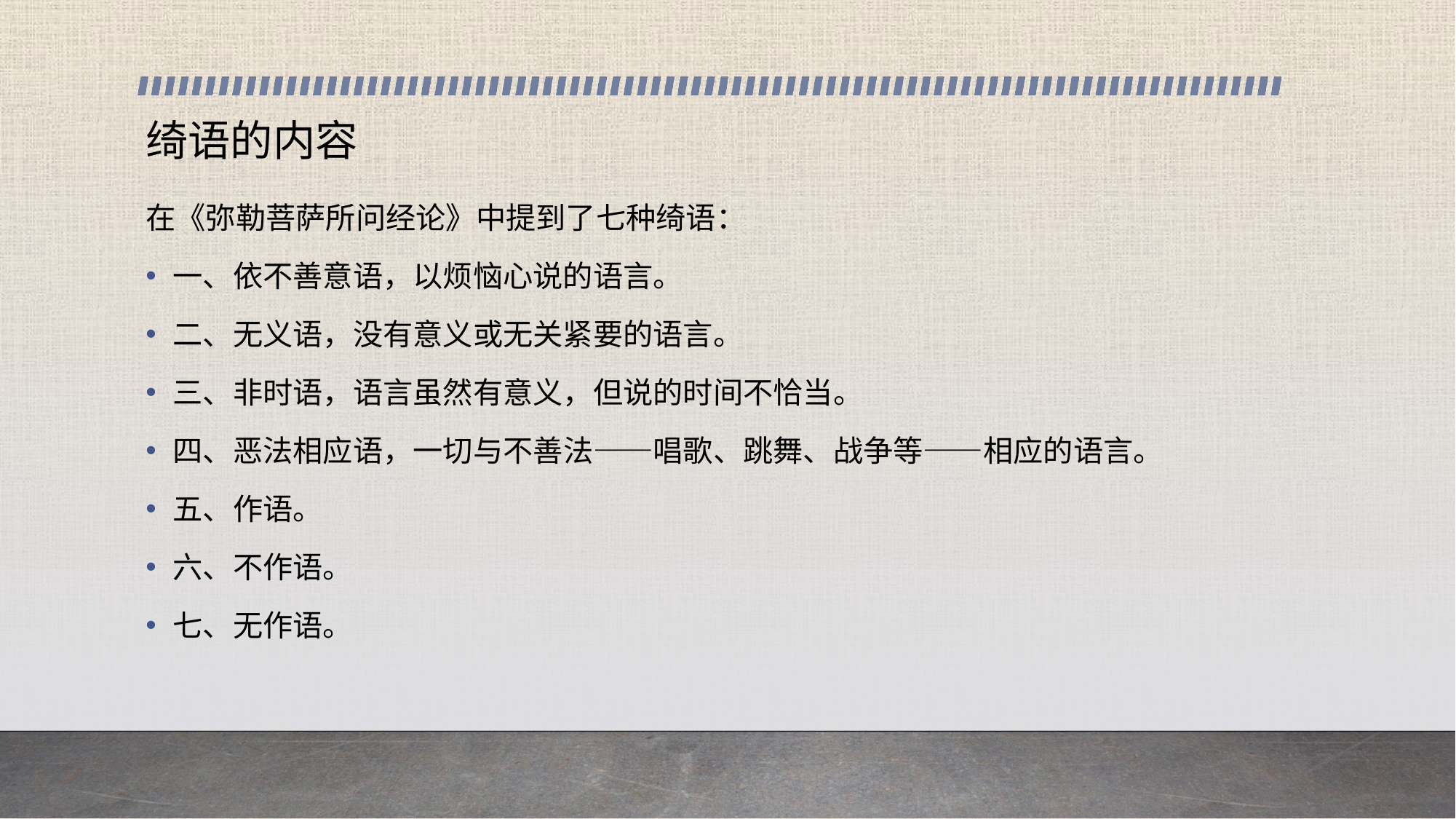

# 绮语的内容
在《弥勒菩萨所问经论》中提到了七种绮语：
一、依不善意语，以烦恼心说的语言。
二、无义语，没有意义或无关紧要的语言。
三、非时语，语言虽然有意义，但说的时间不恰当。
四、恶法相应语，一切与不善法——唱歌、跳舞、战争等——相应的语言。
五、作语。
六、不作语。
七、无作语。